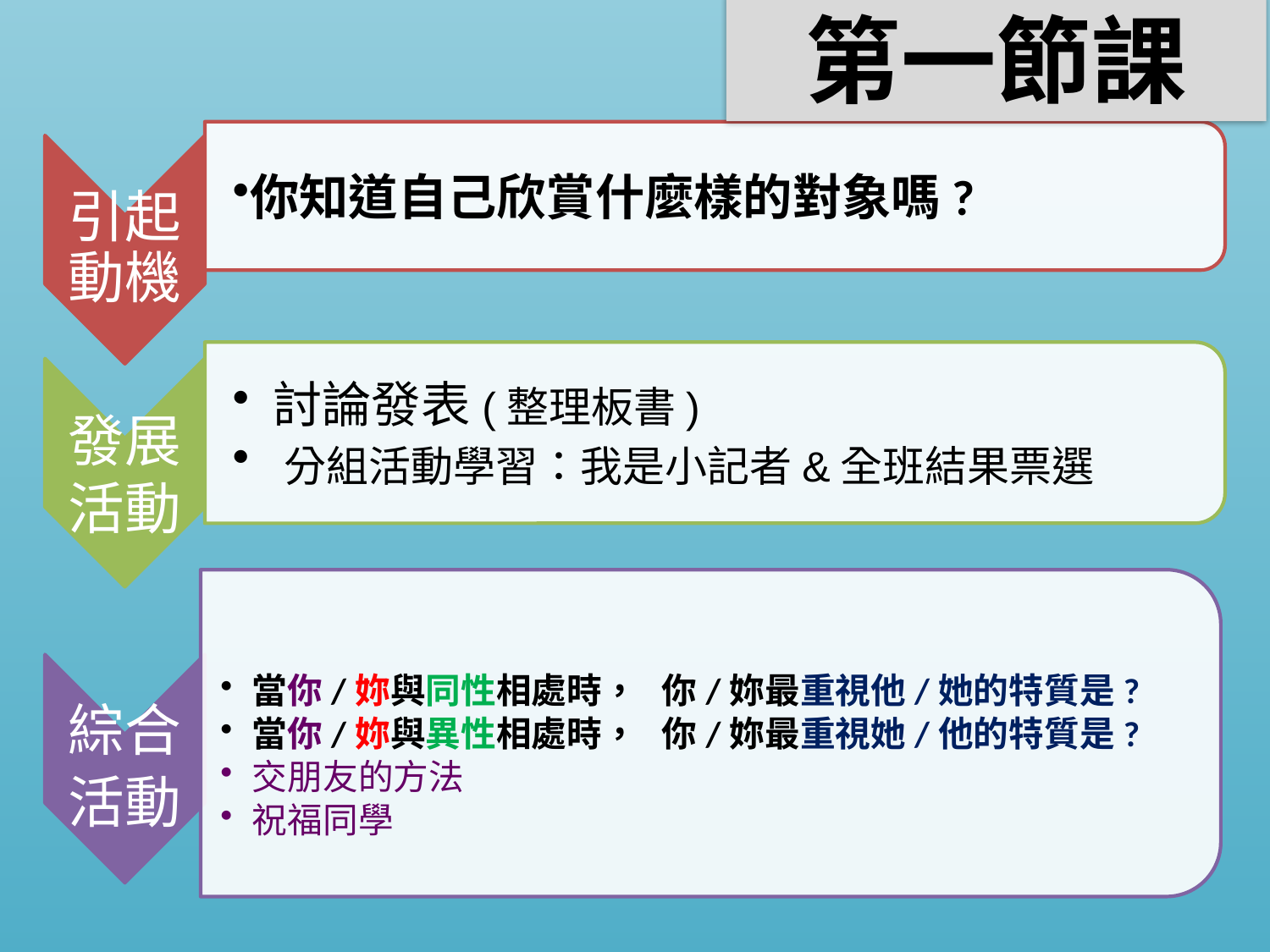

第一節課
引起
動機
你知道自己欣賞什麼樣的對象嗎?
發展
活動
 討論發表(整理板書)
  分組活動學習：我是小記者&全班結果票選
綜合
活動

當你/妳與同性相處時，   你/妳最重視他/她的特質是?
當你/妳與異性相處時，   你/妳最重視她/他的特質是?
交朋友的方法
祝福同學